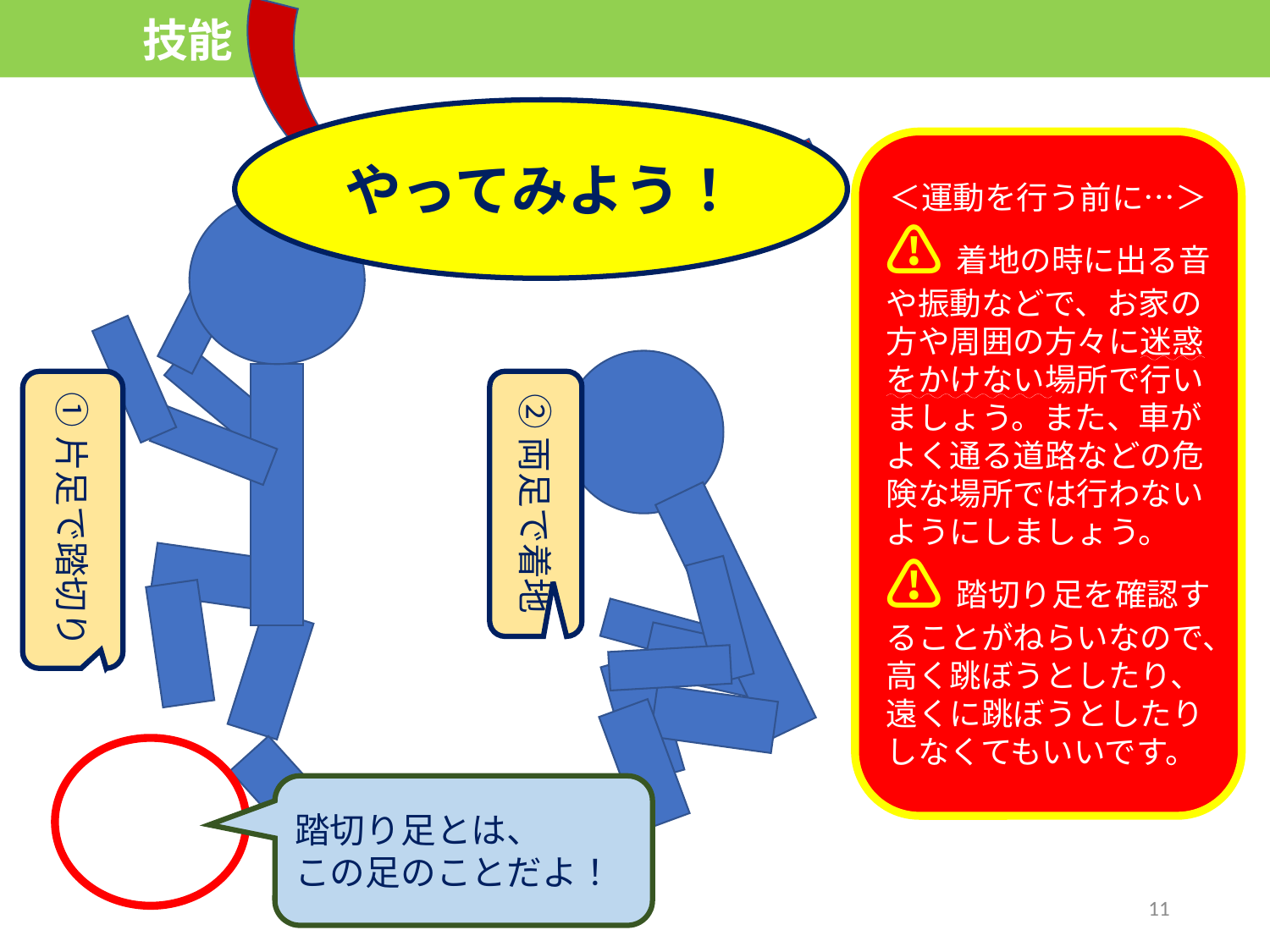

技能
やってみよう！
＜運動を行う前に…＞
⚠着地の時に出る音や振動などで、お家の方や周囲の方々に迷惑をかけない場所で行いましょう。また、車がよく通る道路などの危険な場所では行わないようにしましょう。
⚠踏切り足を確認することがねらいなので、高く跳ぼうとしたり、遠くに跳ぼうとしたりしなくてもいいです。

①片足で踏切り
②両足で着地

踏切り足とは、
この足のことだよ！
11